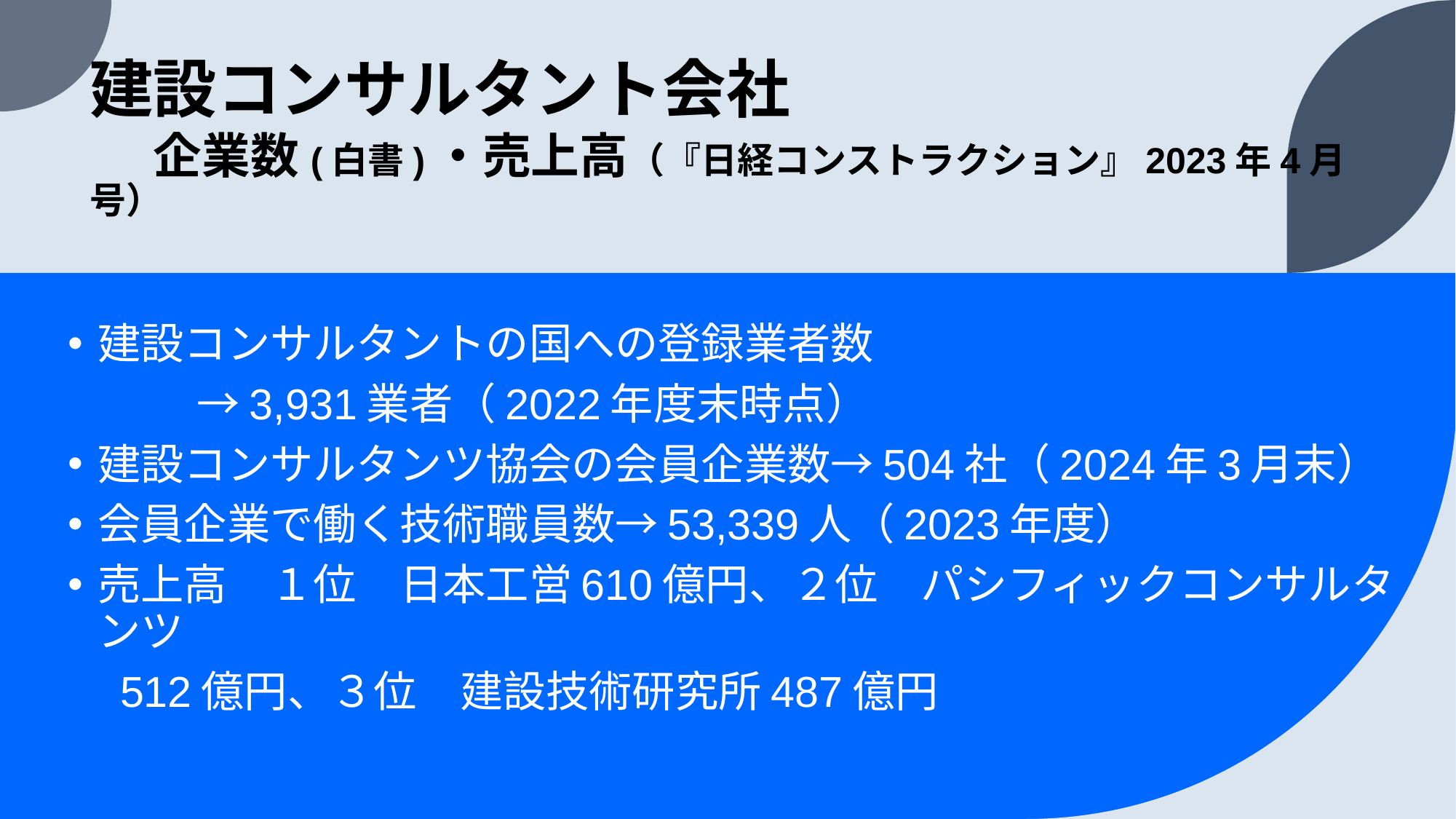

# 建設コンサルタント会社 　企業数(白書)・売上高（『日経コンストラクション』2023年4月号）
建設コンサルタントの国への登録業者数
　　　→3,931業者（2022年度末時点）
建設コンサルタンツ協会の会員企業数→504社（2024年3月末）
会員企業で働く技術職員数→53,339人（2023年度）
売上高　１位　日本工営610億円、２位　パシフィックコンサルタンツ
　512億円、３位　建設技術研究所487億円